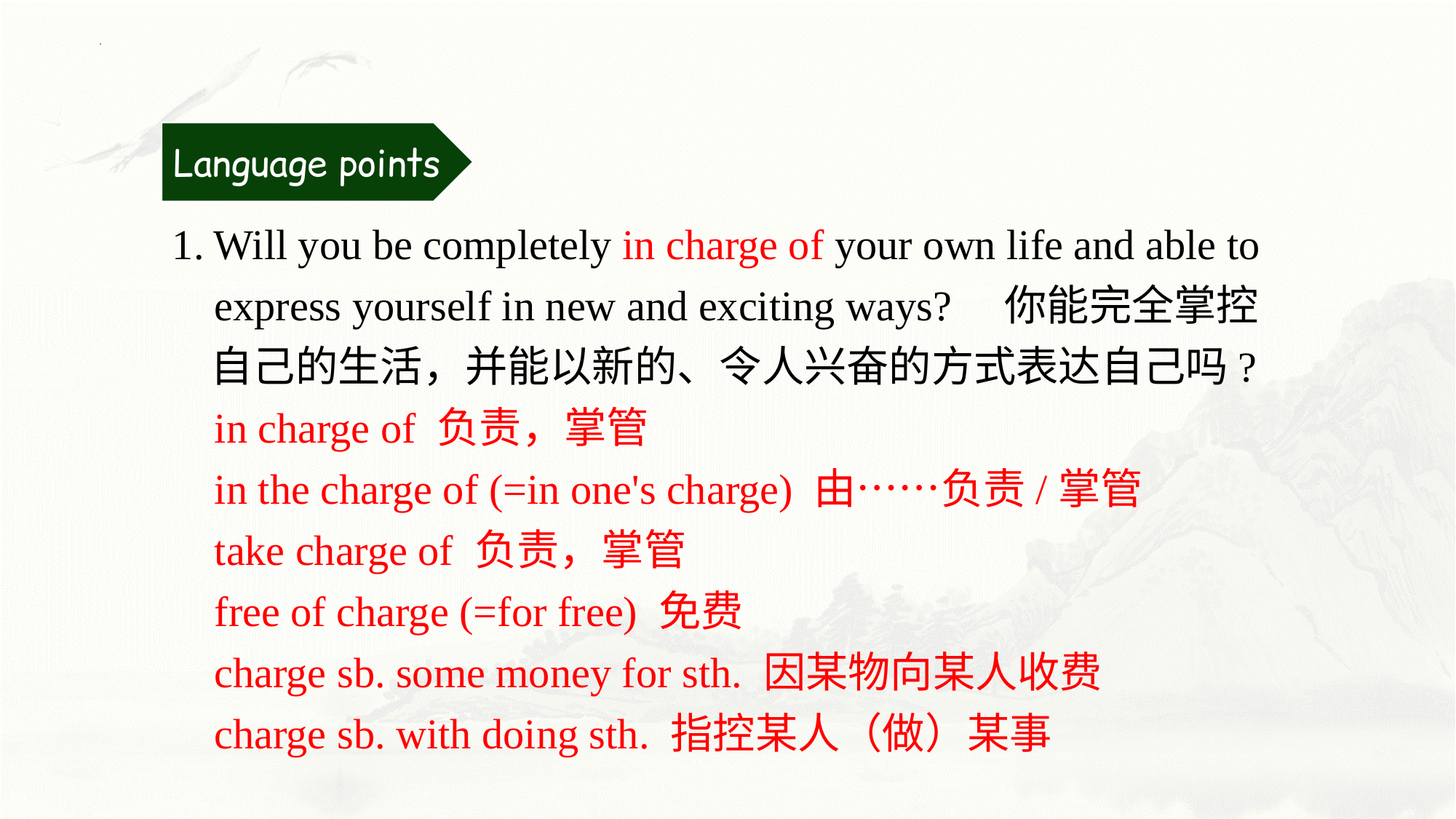

Language points
1. Will you be completely in charge of your own life and able to
    express yourself in new and exciting ways?    你能完全掌控
   自己的生活，并能以新的、令人兴奋的方式表达自己吗?
    in charge of 负责，掌管
    in the charge of (=in one's charge) 由……负责/掌管
    take charge of 负责，掌管
    free of charge (=for free) 免费
    charge sb. some money for sth. 因某物向某人收费
    charge sb. with doing sth. 指控某人（做）某事